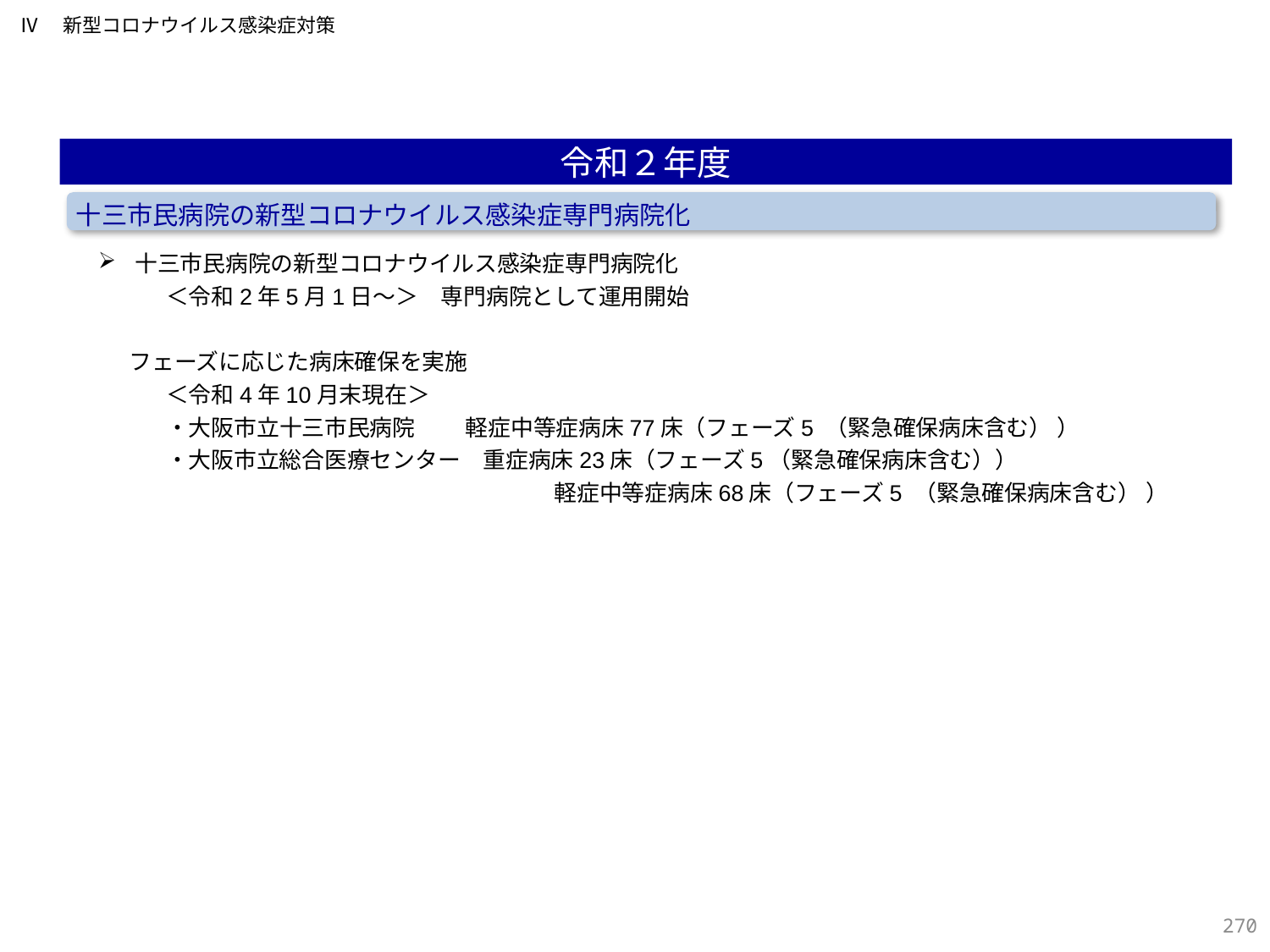

Ⅳ　新型コロナウイルス感染症対策
令和２年度
十三市民病院の新型コロナウイルス感染症専門病院化
十三市民病院の新型コロナウイルス感染症専門病院化
　　　＜令和2年5月1日～＞　専門病院として運用開始

     フェーズに応じた病床確保を実施
　　　＜令和4年10月末現在＞
　　　・大阪市立十三市民病院　　 軽症中等症病床77床（フェーズ5 （緊急確保病床含む） ）
　　　・大阪市立総合医療センター　重症病床23床（フェーズ5（緊急確保病床含む））
    　　　　　　　　　　　　　　　　　　　軽症中等症病床68床（フェーズ5 （緊急確保病床含む） ）

270